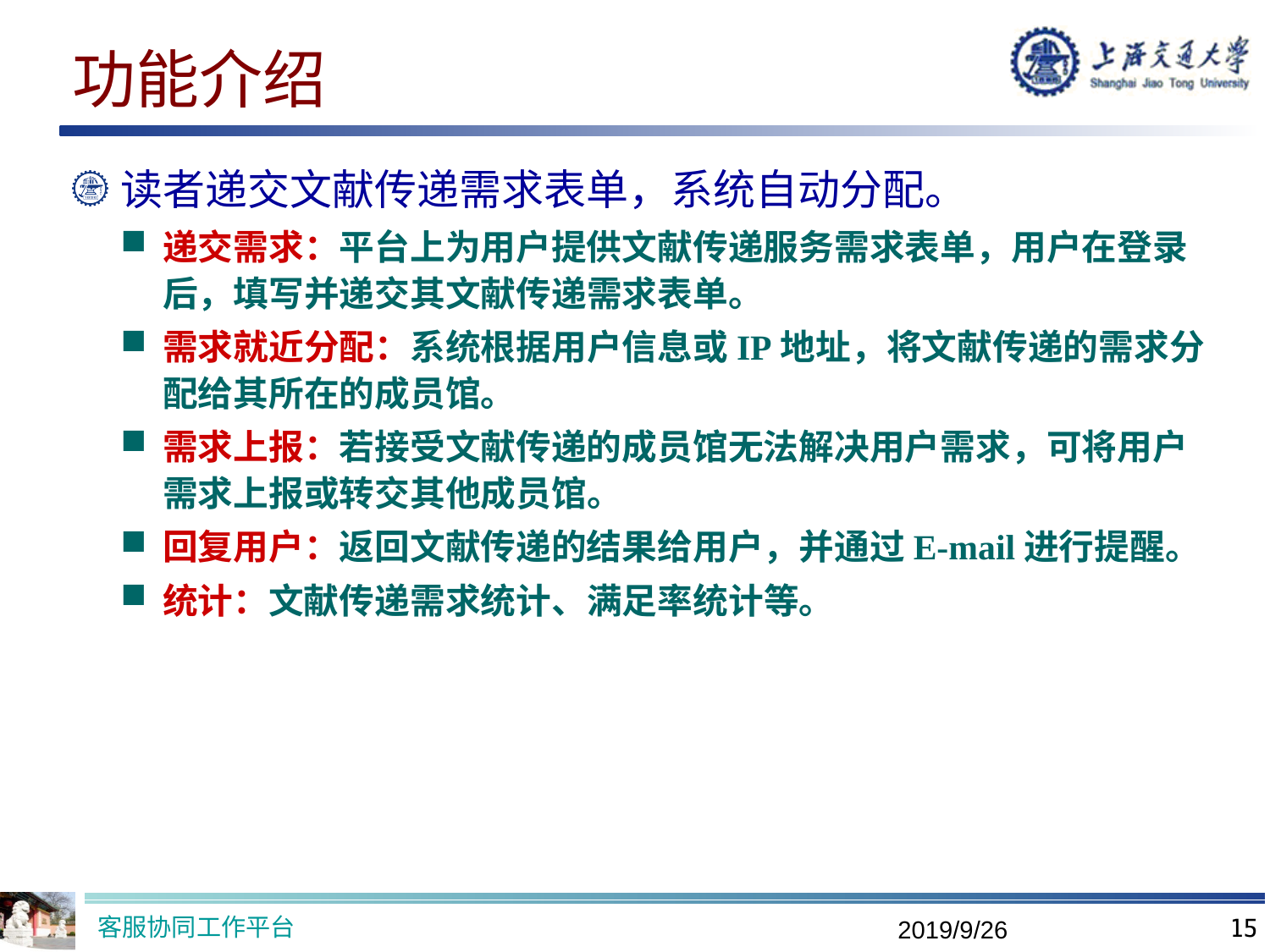

# 功能介绍
读者递交文献传递需求表单，系统自动分配。
递交需求：平台上为用户提供文献传递服务需求表单，用户在登录后，填写并递交其文献传递需求表单。
需求就近分配：系统根据用户信息或IP地址，将文献传递的需求分配给其所在的成员馆。
需求上报：若接受文献传递的成员馆无法解决用户需求，可将用户需求上报或转交其他成员馆。
回复用户：返回文献传递的结果给用户，并通过E-mail进行提醒。
统计：文献传递需求统计、满足率统计等。

客服协同工作平台
15
2019/9/26